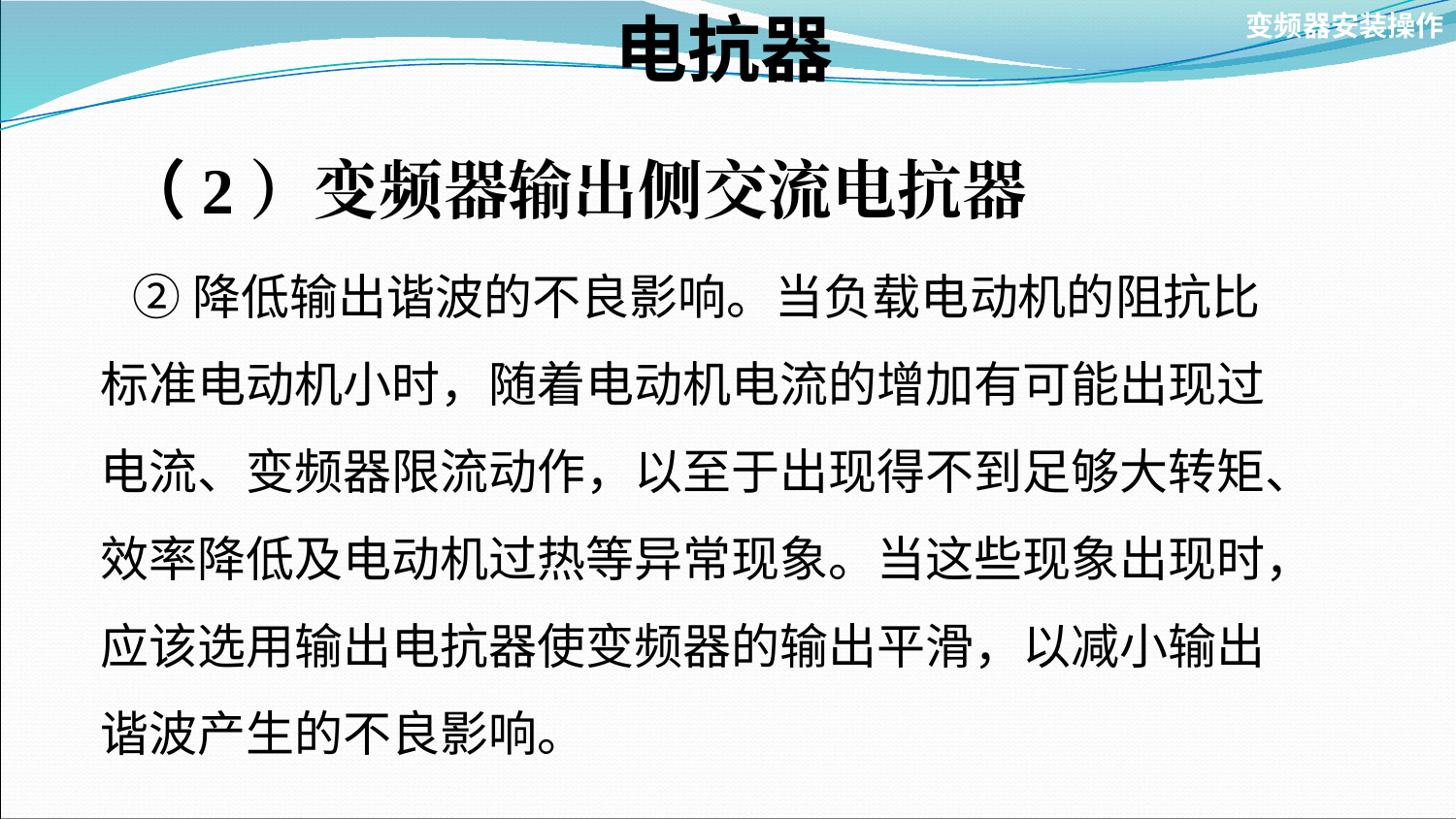

# 电抗器
变频器安装操作
（2）变频器输出侧交流电抗器
   ②降低输出谐波的不良影响。当负载电动机的阻抗比标准电动机小时，随着电动机电流的增加有可能出现过电流、变频器限流动作，以至于出现得不到足够大转矩、效率降低及电动机过热等异常现象。当这些现象出现时，应该选用输出电抗器使变频器的输出平滑，以减小输出谐波产生的不良影响。
11